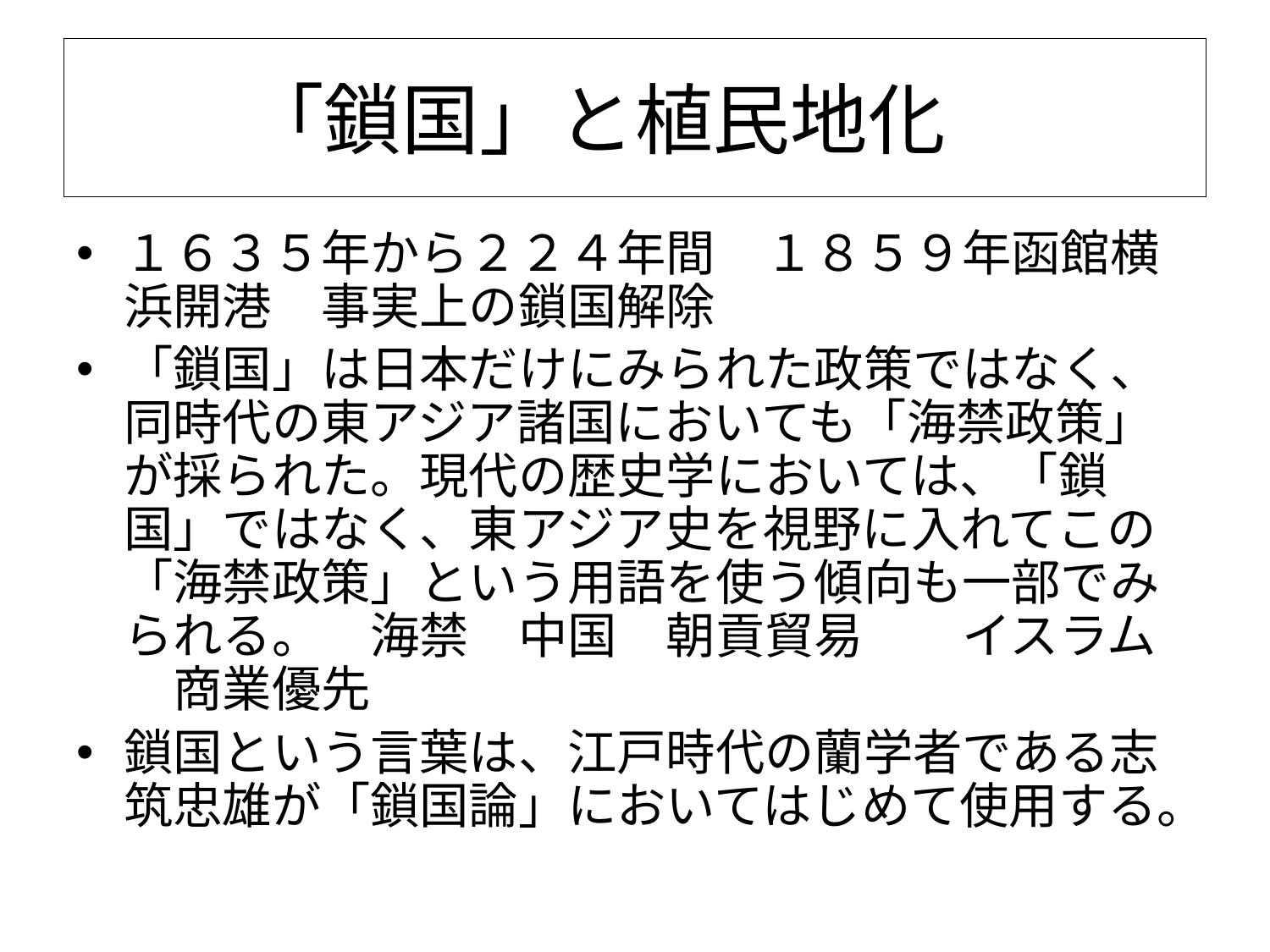

# 「鎖国」と植民地化
１６３５年から２２４年間　１８５９年函館横浜開港　事実上の鎖国解除
「鎖国」は日本だけにみられた政策ではなく、同時代の東アジア諸国においても「海禁政策」が採られた。現代の歴史学においては、「鎖国」ではなく、東アジア史を視野に入れてこの「海禁政策」という用語を使う傾向も一部でみられる。　海禁　中国　朝貢貿易　　イスラム　商業優先
鎖国という言葉は、江戸時代の蘭学者である志筑忠雄が「鎖国論」においてはじめて使用する。